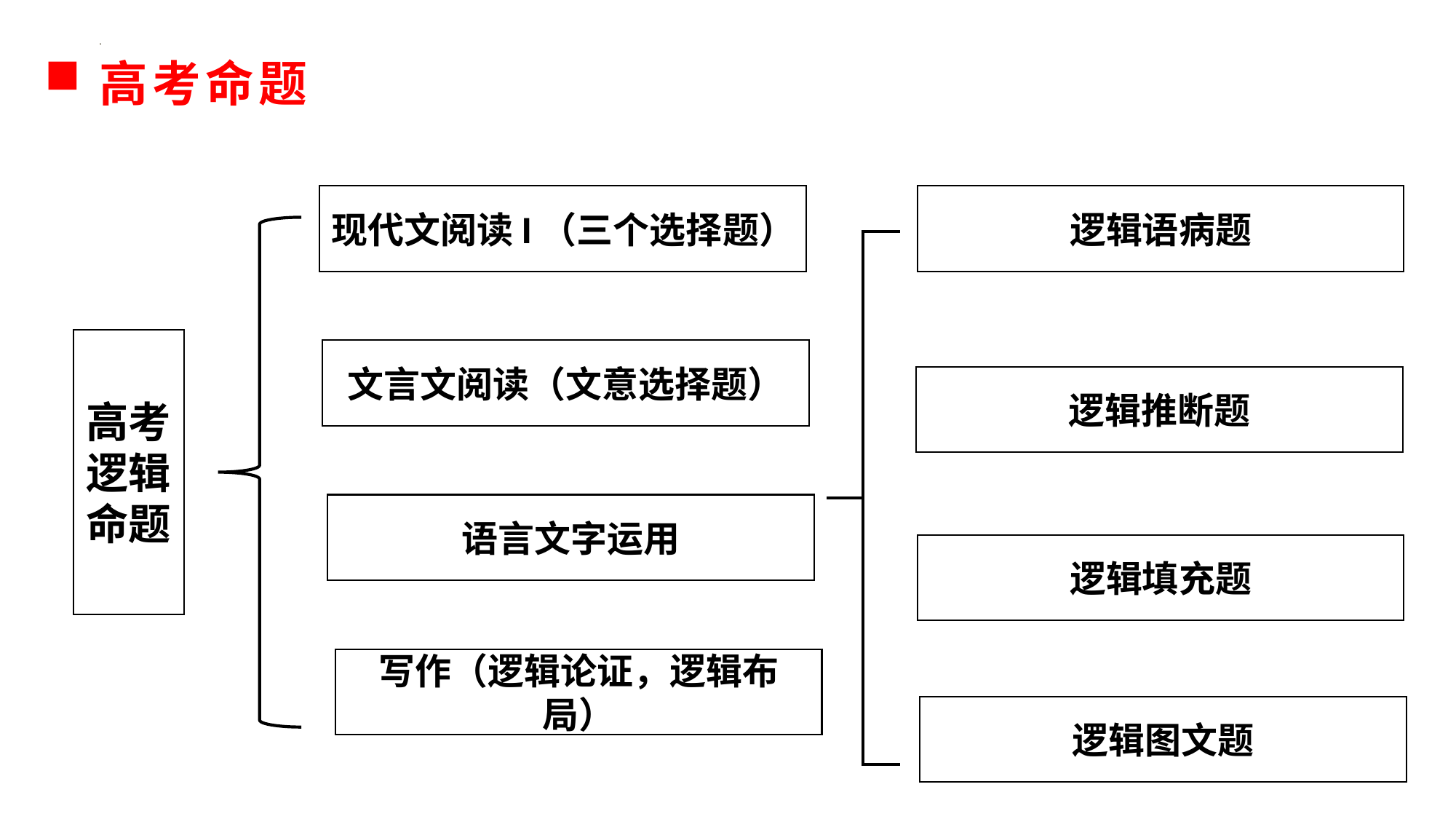

高考命题
现代文阅读Ι（三个选择题）
逻辑语病题

高考
逻辑
命题
文言文阅读（文意选择题）
逻辑推断题
语言文字运用
逻辑填充题
写作（逻辑论证，逻辑布局）
逻辑图文题